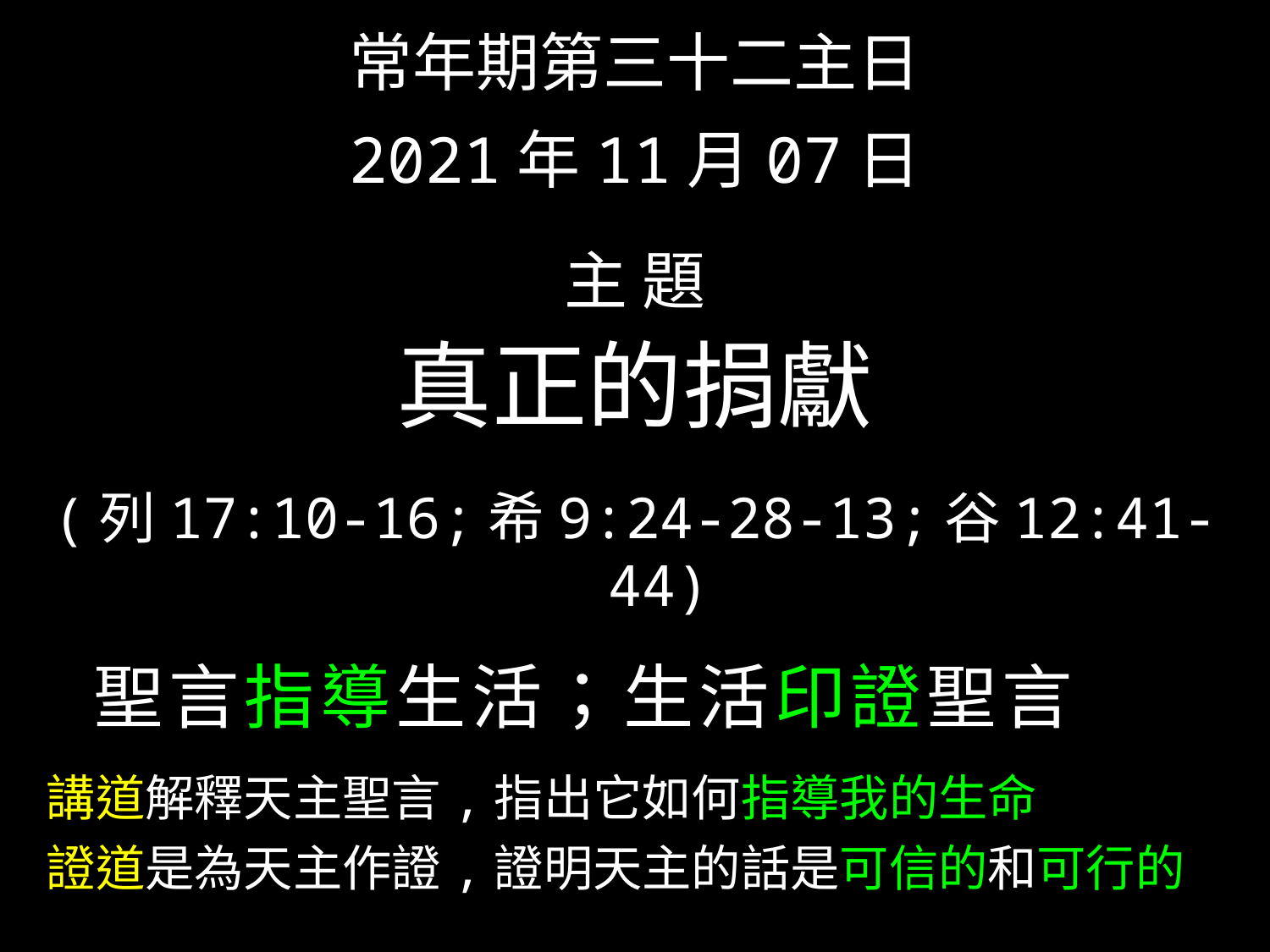

常年期第三十二主日
2021年11月07日

主 題
真正的捐獻
(列17:10-16;希9:24-28-13;谷12:41-44)
   聖言指導生活；生活印證聖言
  講道解釋天主聖言,指出它如何指導我的生命
  證道是為天主作證,證明天主的話是可信的和可行的